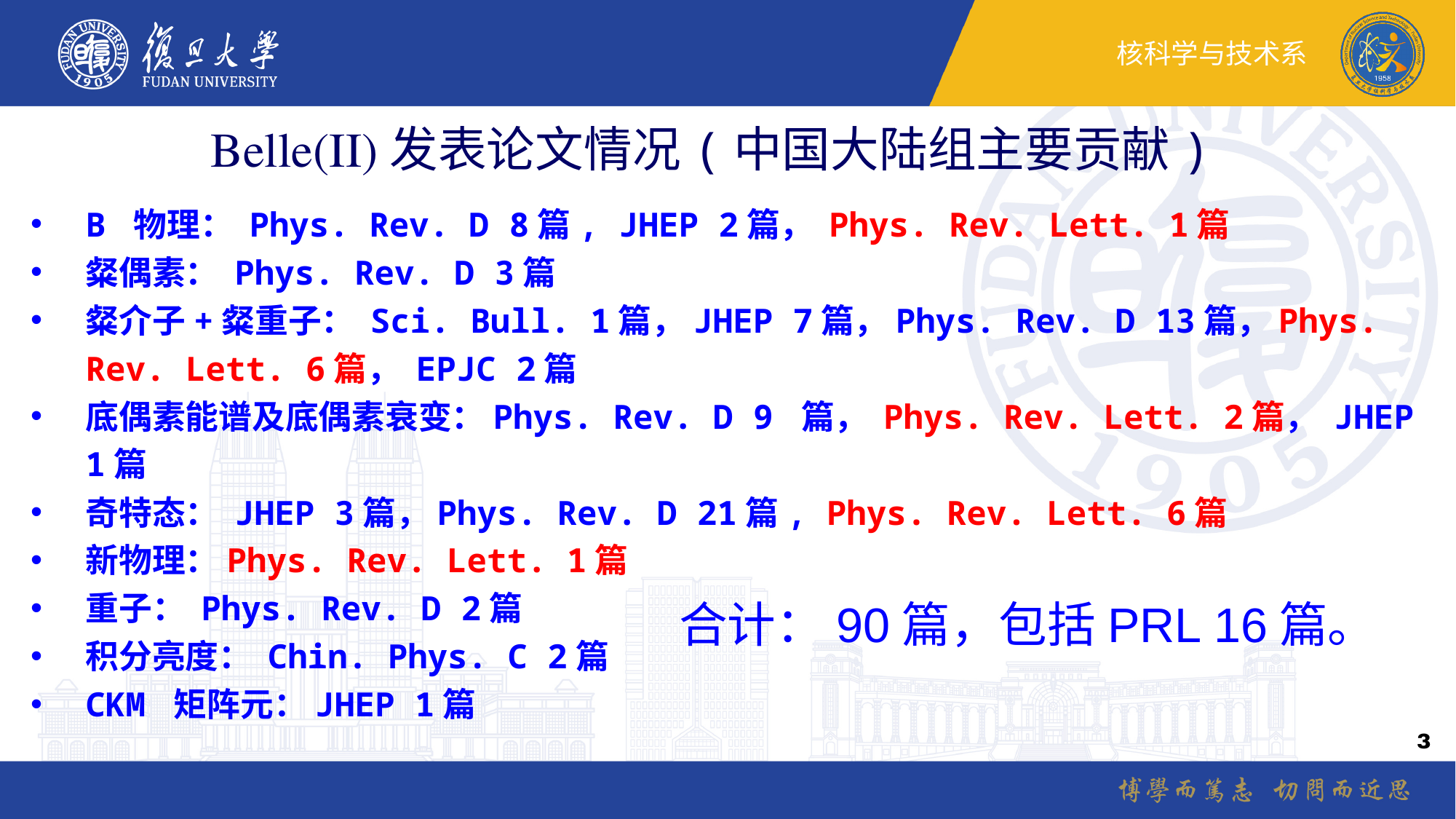

Belle(II)发表论文情况(中国大陆组主要贡献)
B 物理： Phys. Rev. D 8篇, JHEP 2篇， Phys. Rev. Lett. 1篇
粲偶素： Phys. Rev. D 3篇
粲介子+粲重子： Sci. Bull. 1篇，JHEP 7篇，Phys. Rev. D 13篇，Phys. Rev. Lett. 6篇， EPJC 2篇
底偶素能谱及底偶素衰变：Phys. Rev. D 9 篇， Phys. Rev. Lett. 2篇， JHEP 1篇
奇特态： JHEP 3篇，Phys. Rev. D 21篇, Phys. Rev. Lett. 6篇
新物理：Phys. Rev. Lett. 1篇
重子： Phys. Rev. D 2篇
积分亮度： Chin. Phys. C 2篇
CKM 矩阵元：JHEP 1篇
合计：90篇，包括PRL 16篇。
3
3